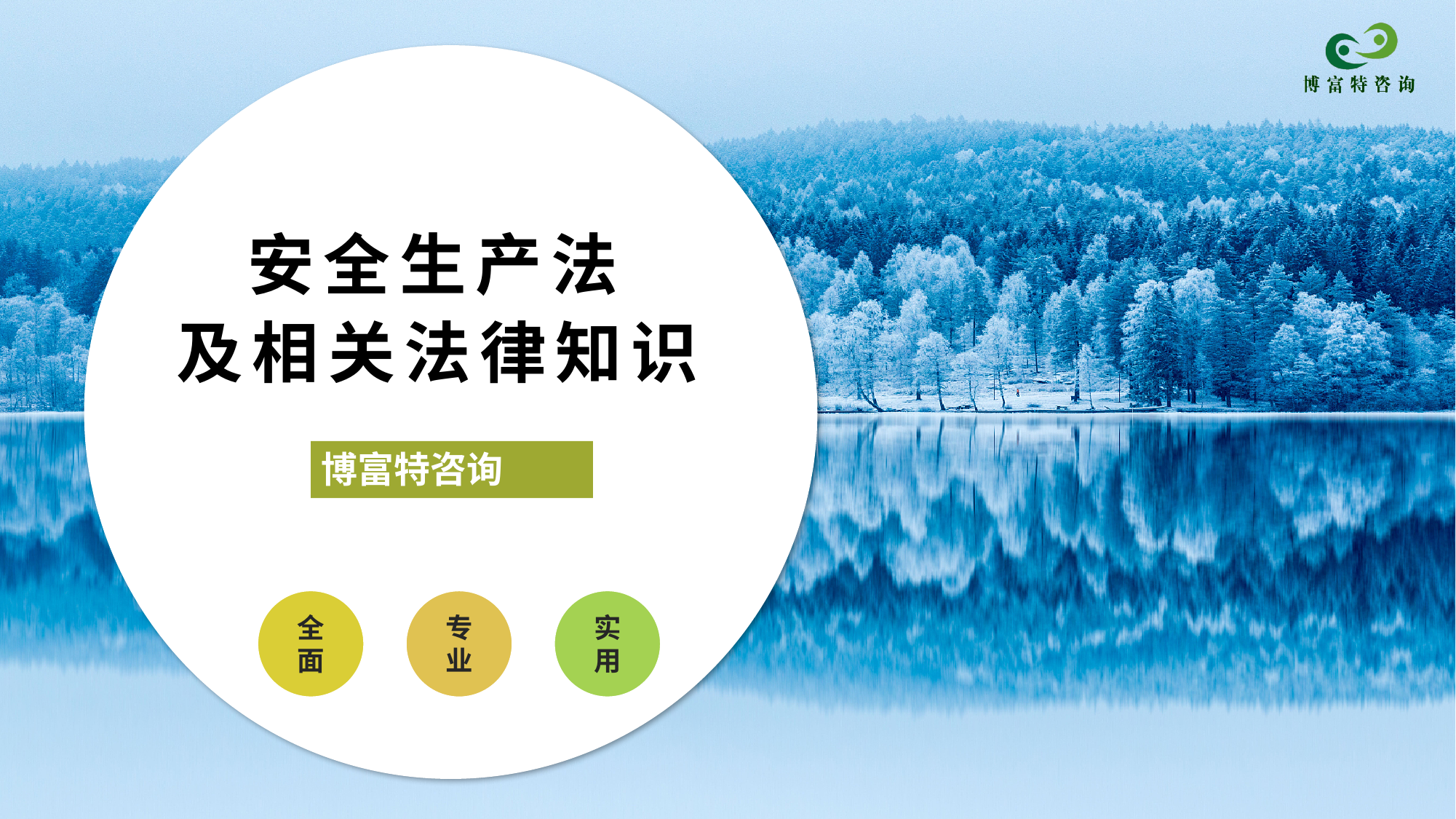

# 安全生产法 及相关法律知识
博富特咨询
全面
实用
专业